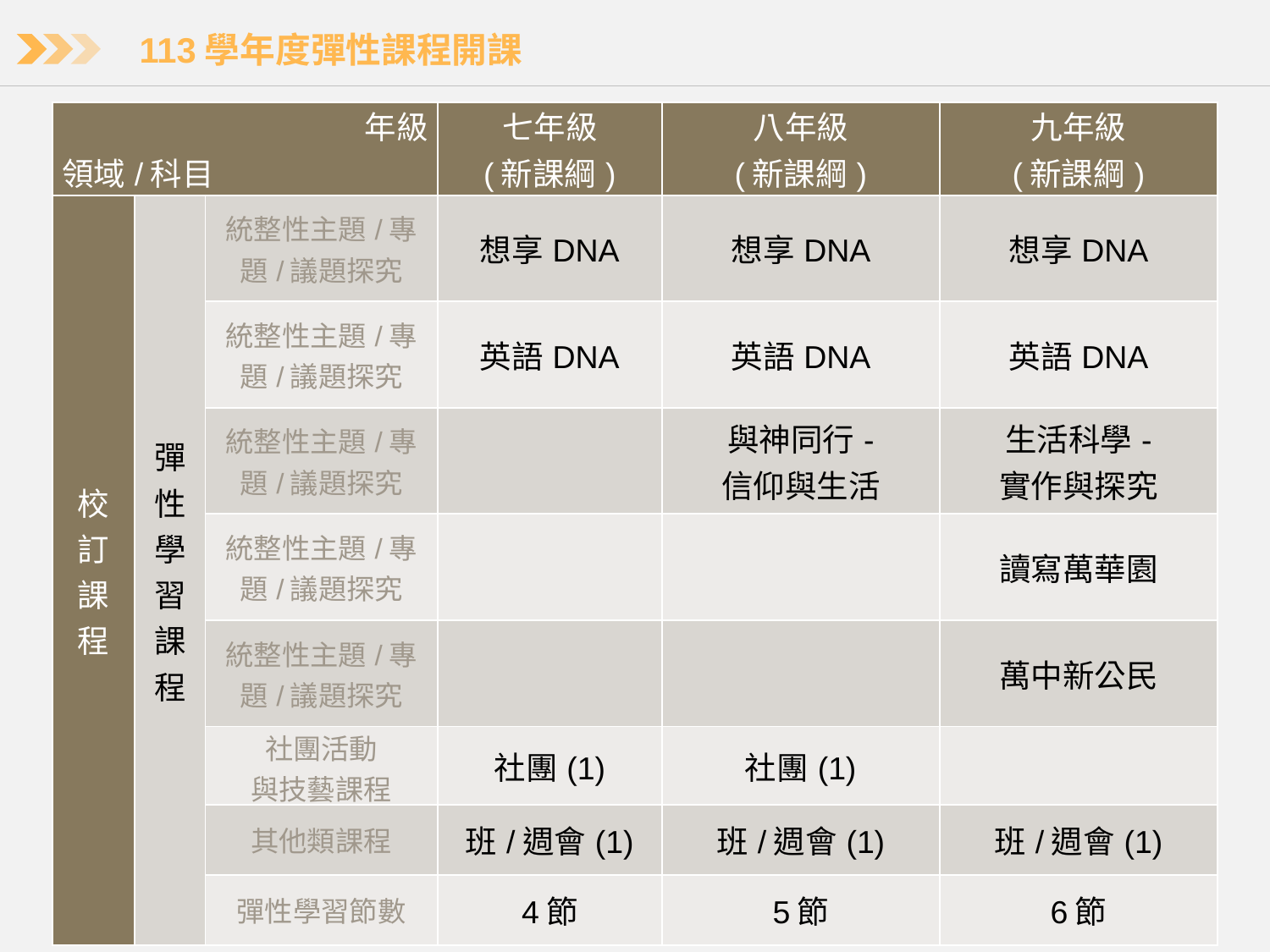

113學年度彈性課程開課

| 年級 領域/科目 |  |  | 七年級 (新課綱) | 八年級 (新課綱) | 九年級 (新課綱) |
| --- | --- | --- | --- | --- | --- |
| 校訂課程 | 彈性學習課程 | 統整性主題/專題/議題探究 | 想享DNA | 想享DNA | 想享DNA |
|  |  | 統整性主題/專題/議題探究 | 英語DNA | 英語DNA | 英語DNA |
|  |  | 統整性主題/專題/議題探究 |  | 與神同行- 信仰與生活 | 生活科學- 實作與探究 |
|  |  | 統整性主題/專題/議題探究 |  |  | 讀寫萬華園 |
|  |  | 統整性主題/專題/議題探究 |  |  | 萬中新公民 |
|  |  | 社團活動 與技藝課程 | 社團(1) | 社團(1) |  |
|  |  | 其他類課程 | 班/週會(1) | 班/週會(1) | 班/週會(1) |
|  |  | 彈性學習節數 | 4節 | 5節 | 6節 |